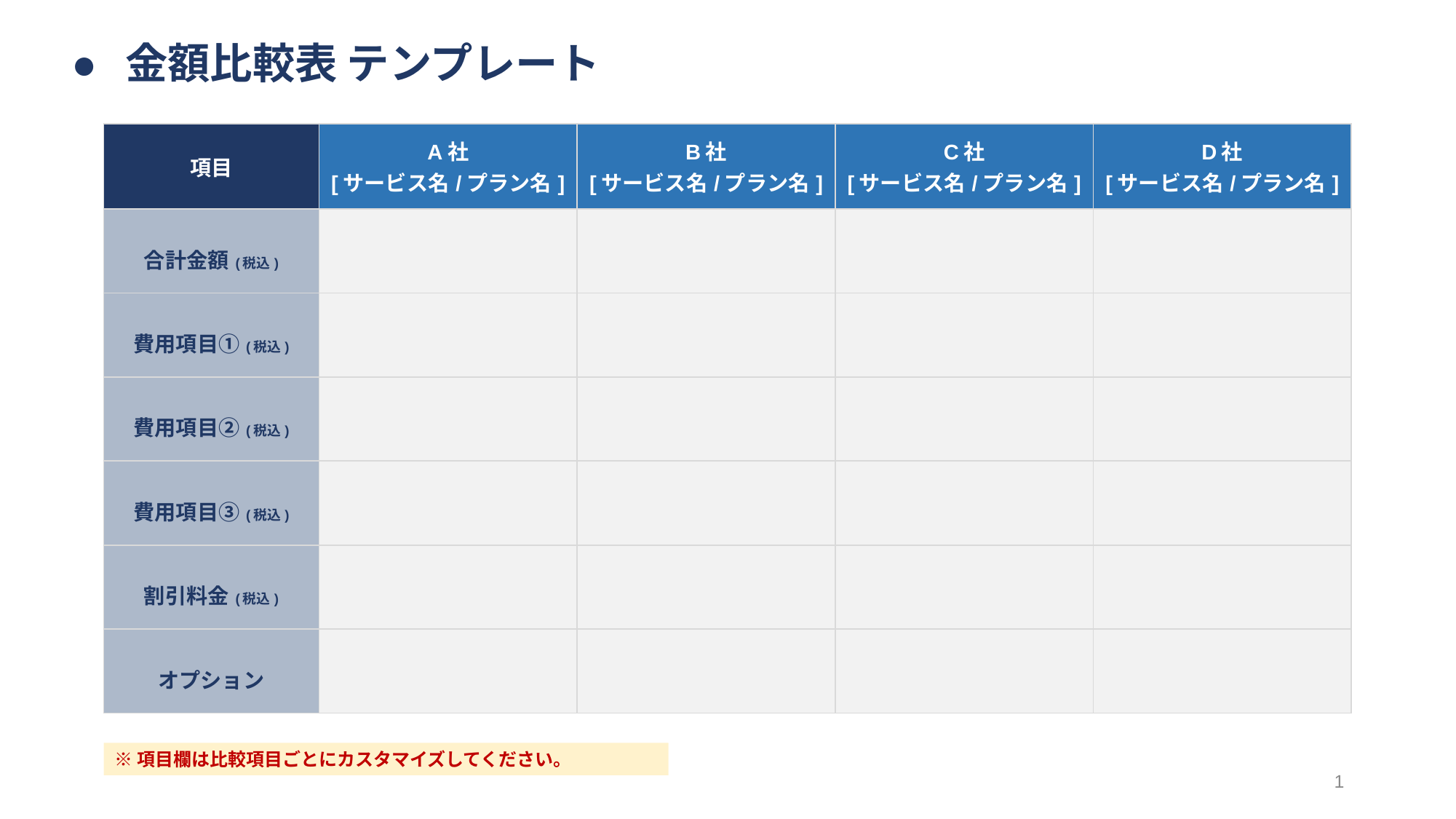

●
金額比較表 テンプレート
| 項目 | A社 [サービス名/プラン名] | B社 [サービス名/プラン名] | C社 [サービス名/プラン名] | D社 [サービス名/プラン名] |
| --- | --- | --- | --- | --- |
| 合計金額(税込) |  |  |  |  |
| 費用項目①(税込) |  |  |  |  |
| 費用項目②(税込) |  |  |  |  |
| 費用項目③(税込) |  |  |  |  |
| 割引料金(税込) |  |  |  |  |
| オプション |  |  |  |  |
※項目欄は比較項目ごとにカスタマイズしてください。
1